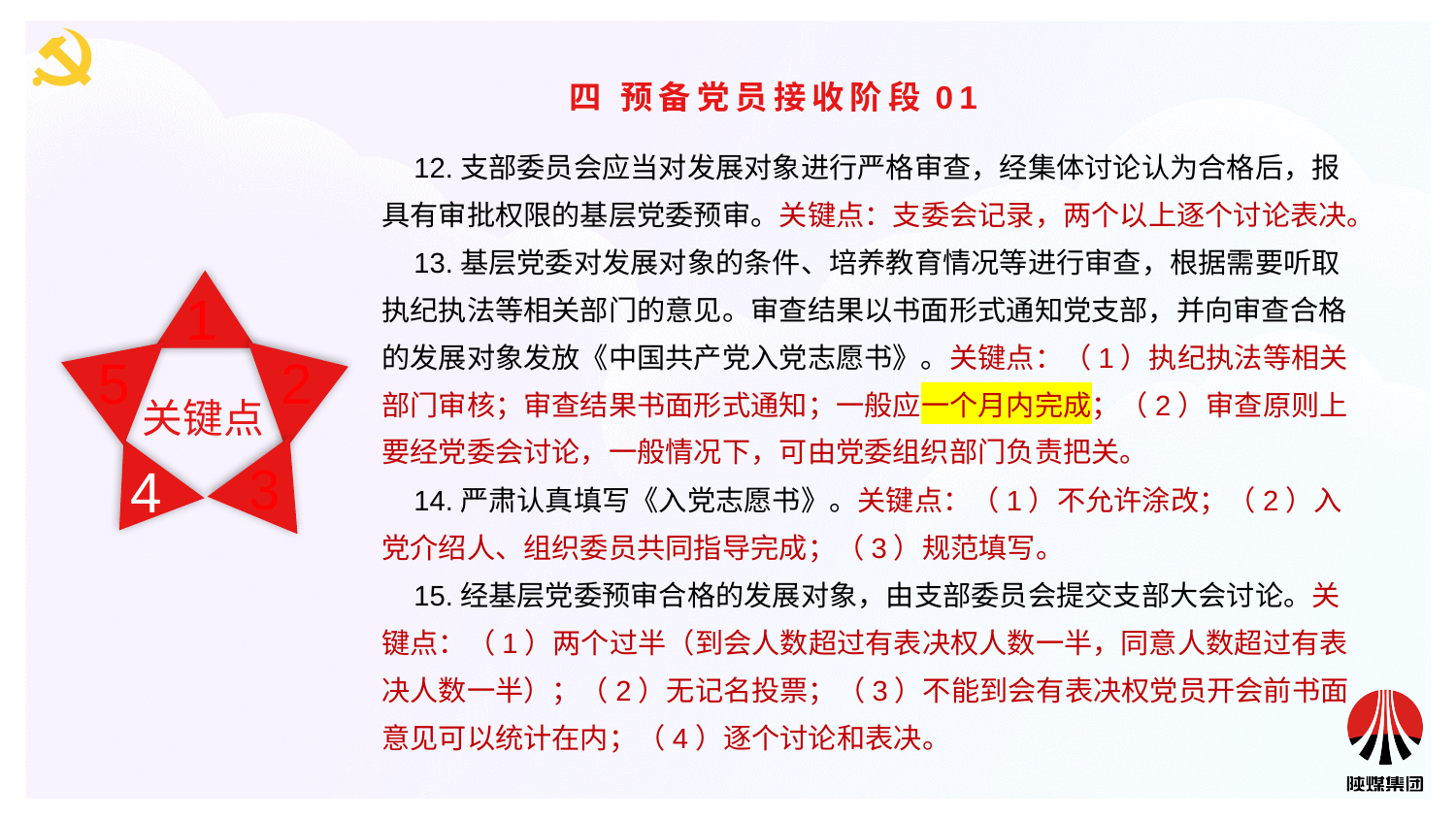

四 预备党员接收阶段01
    12.支部委员会应当对发展对象进行严格审查，经集体讨论认为合格后，报具有审批权限的基层党委预审。关键点：支委会记录，两个以上逐个讨论表决。
    13.基层党委对发展对象的条件、培养教育情况等进行审查，根据需要听取执纪执法等相关部门的意见。审查结果以书面形式通知党支部，并向审查合格的发展对象发放《中国共产党入党志愿书》。关键点：（1）执纪执法等相关部门审核；审查结果书面形式通知；一般应一个月内完成；（2）审查原则上要经党委会讨论，一般情况下，可由党委组织部门负责把关。
    14.严肃认真填写《入党志愿书》。关键点：（1）不允许涂改；（2）入党介绍人、组织委员共同指导完成；（3）规范填写。
    15.经基层党委预审合格的发展对象，由支部委员会提交支部大会讨论。关键点：（1）两个过半（到会人数超过有表决权人数一半，同意人数超过有表决人数一半）；（2）无记名投票；（3）不能到会有表决权党员开会前书面意见可以统计在内；（4）逐个讨论和表决。

1

5
2
关键点
3
4